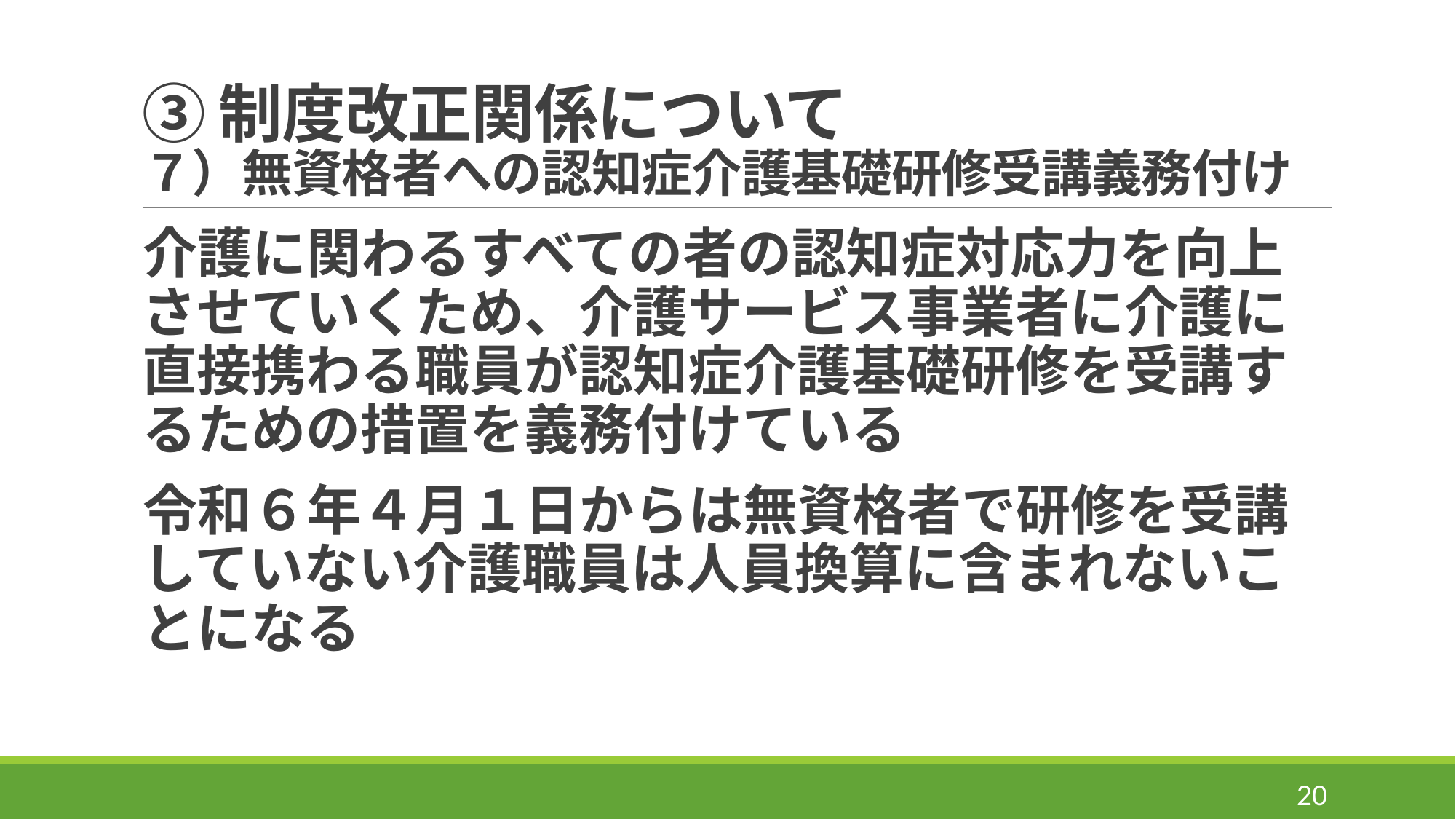

# ③制度改正関係について ７）無資格者への認知症介護基礎研修受講義務付け
介護に関わるすべての者の認知症対応力を向上させていくため、介護サービス事業者に介護に直接携わる職員が認知症介護基礎研修を受講するための措置を義務付けている
令和６年４月１日からは無資格者で研修を受講していない介護職員は人員換算に含まれないことになる

20